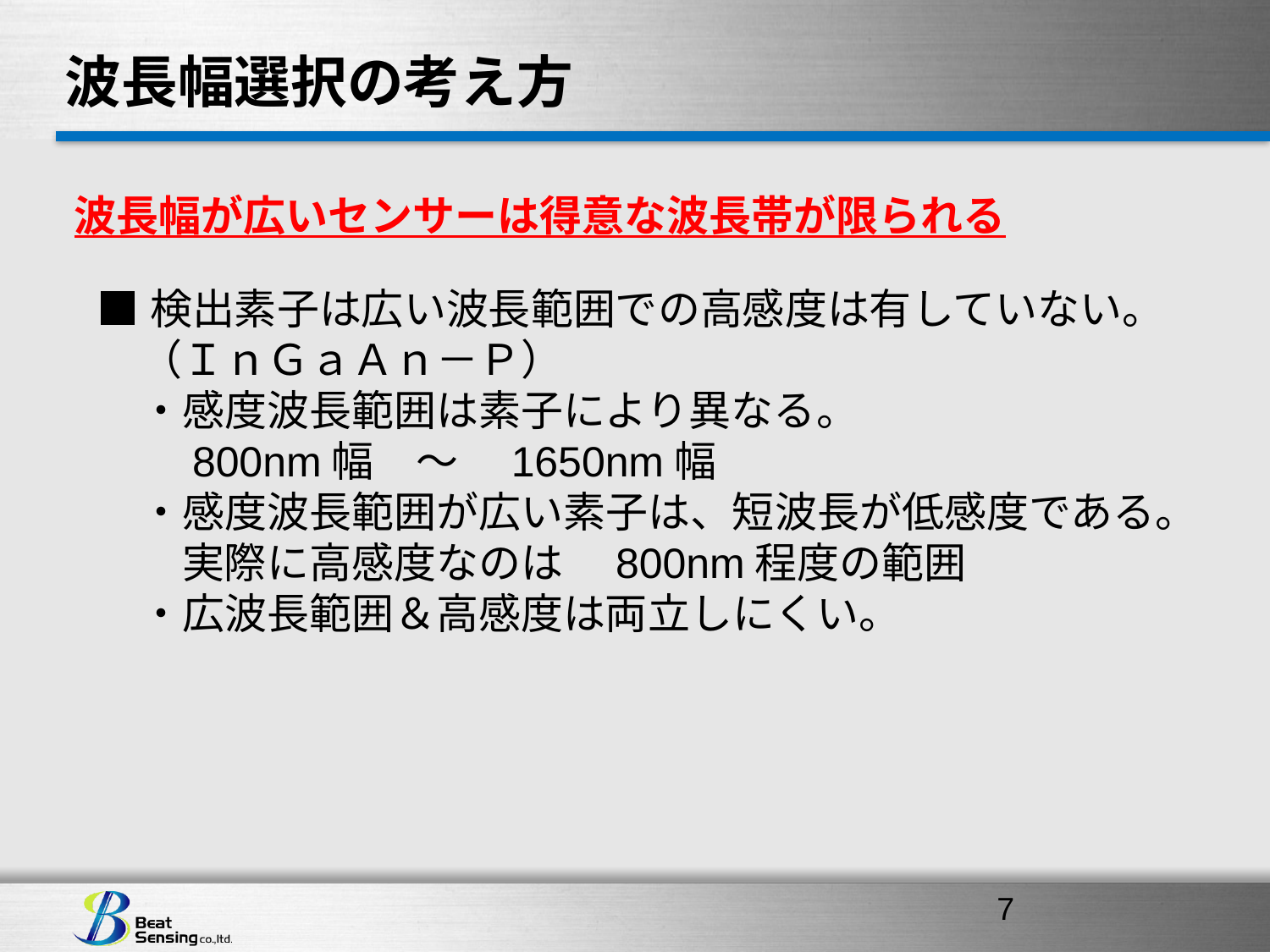

# 波長幅選択の考え方
波長幅が広いセンサーは得意な波長帯が限られる
■検出素子は広い波長範囲での高感度は有していない。
　（ＩｎＧａＡｎ－Ｐ）
　・感度波長範囲は素子により異なる。
　　800nm幅　～　1650nm幅
　・感度波長範囲が広い素子は、短波長が低感度である。
　　実際に高感度なのは　800nm程度の範囲
　・広波長範囲＆高感度は両立しにくい。

7